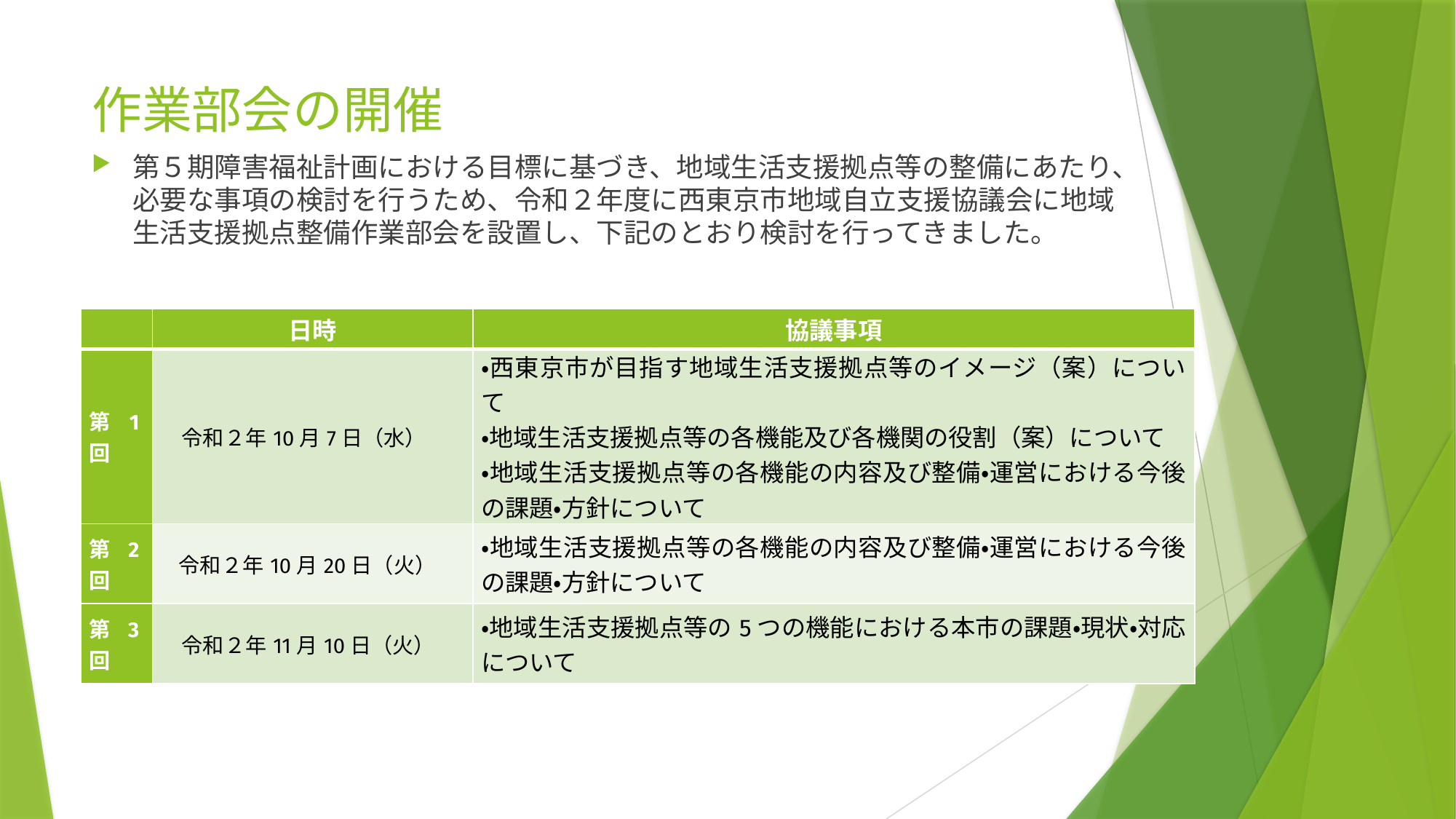

# 作業部会の開催
第５期障害福祉計画における目標に基づき、地域生活支援拠点等の整備にあたり、必要な事項の検討を行うため、令和２年度に西東京市地域自立支援協議会に地域生活支援拠点整備作業部会を設置し、下記のとおり検討を行ってきました。
|  | 日時 | 協議事項 |
| --- | --- | --- |
| 第1回 | 令和２年10月7日（水） | ・西東京市が目指す地域生活支援拠点等のイメージ（案）について ・地域生活支援拠点等の各機能及び各機関の役割（案）について ・地域生活支援拠点等の各機能の内容及び整備・運営における今後の課題・方針について |
| 第2回 | 令和２年10月20日（火） | ・地域生活支援拠点等の各機能の内容及び整備・運営における今後の課題・方針について |
| 第3回 | 令和２年11月10日（火） | ・地域生活支援拠点等の5つの機能における本市の課題・現状・対応について |